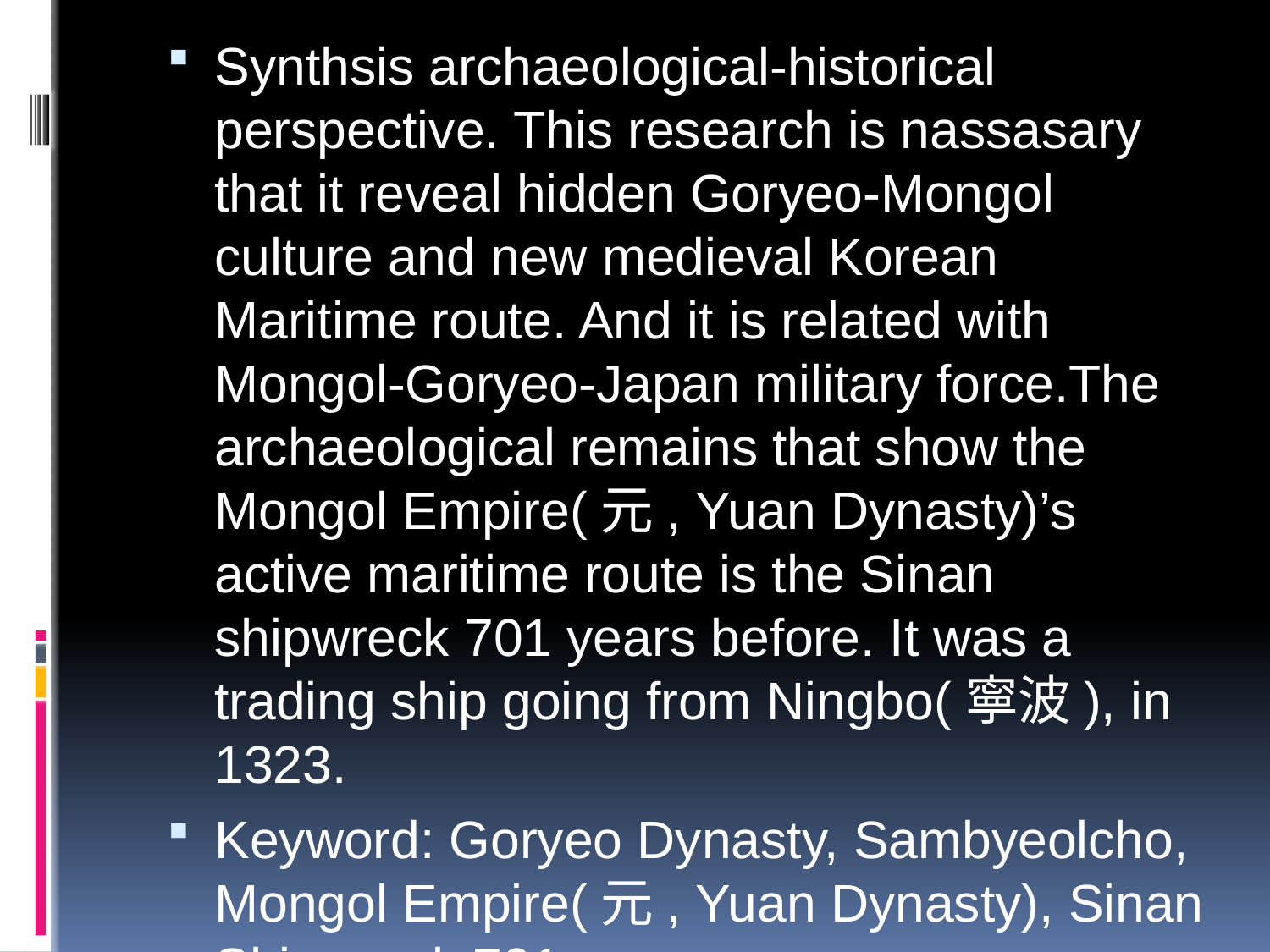

Synthsis archaeological-historical perspective. This research is nassasary that it reveal hidden Goryeo-Mongol culture and new medieval Korean Maritime route. And it is related with Mongol-Goryeo-Japan military force.The archaeological remains that show the Mongol Empire(元, Yuan Dynasty)’s active maritime route is the Sinan shipwreck 701 years before. It was a trading ship going from Ningbo(寧波), in 1323.
Keyword: Goryeo Dynasty, Sambyeolcho, Mongol Empire(元, Yuan Dynasty), Sinan Shipwreck 701 years